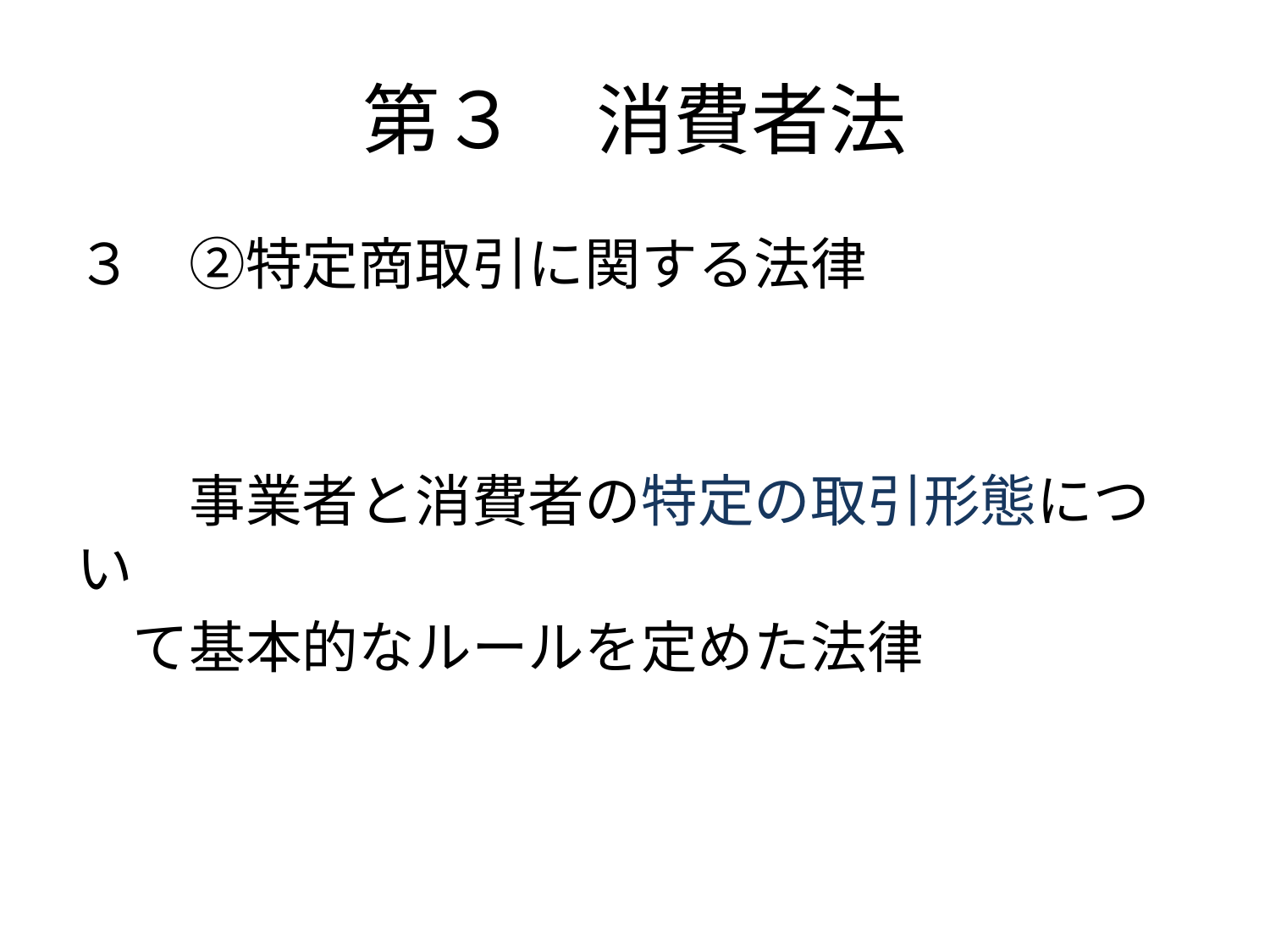

# 第３　消費者法
３　②特定商取引に関する法律

　　事業者と消費者の特定の取引形態につい
　て基本的なルールを定めた法律